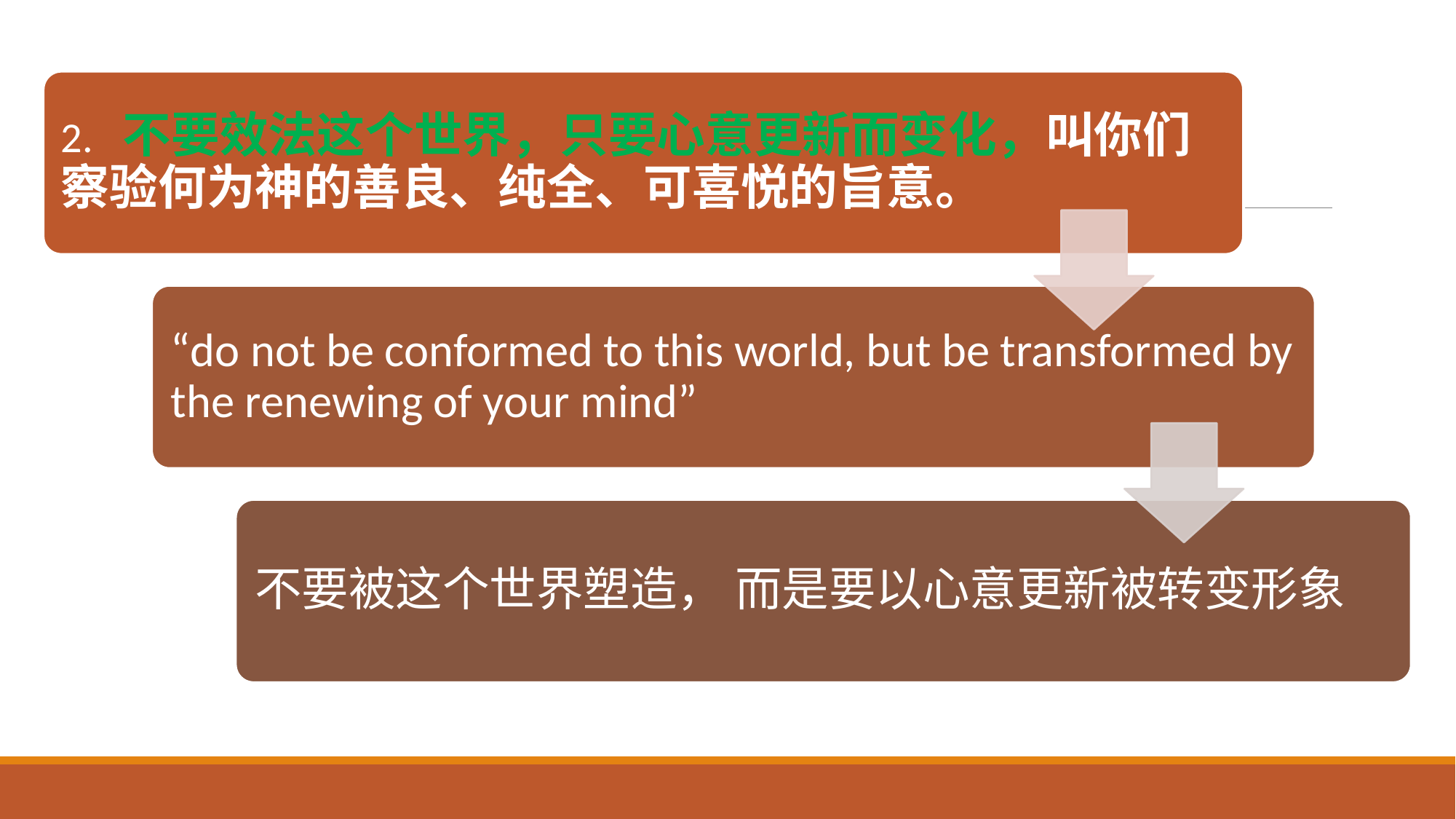

#
2.  不要效法这个世界，只要心意更新而变化，叫你们察验何为神的善良、纯全、可喜悦的旨意。
“do not be conformed to this world, but be transformed by the renewing of your mind”
不要被这个世界塑造， 而是要以心意更新被转变形象